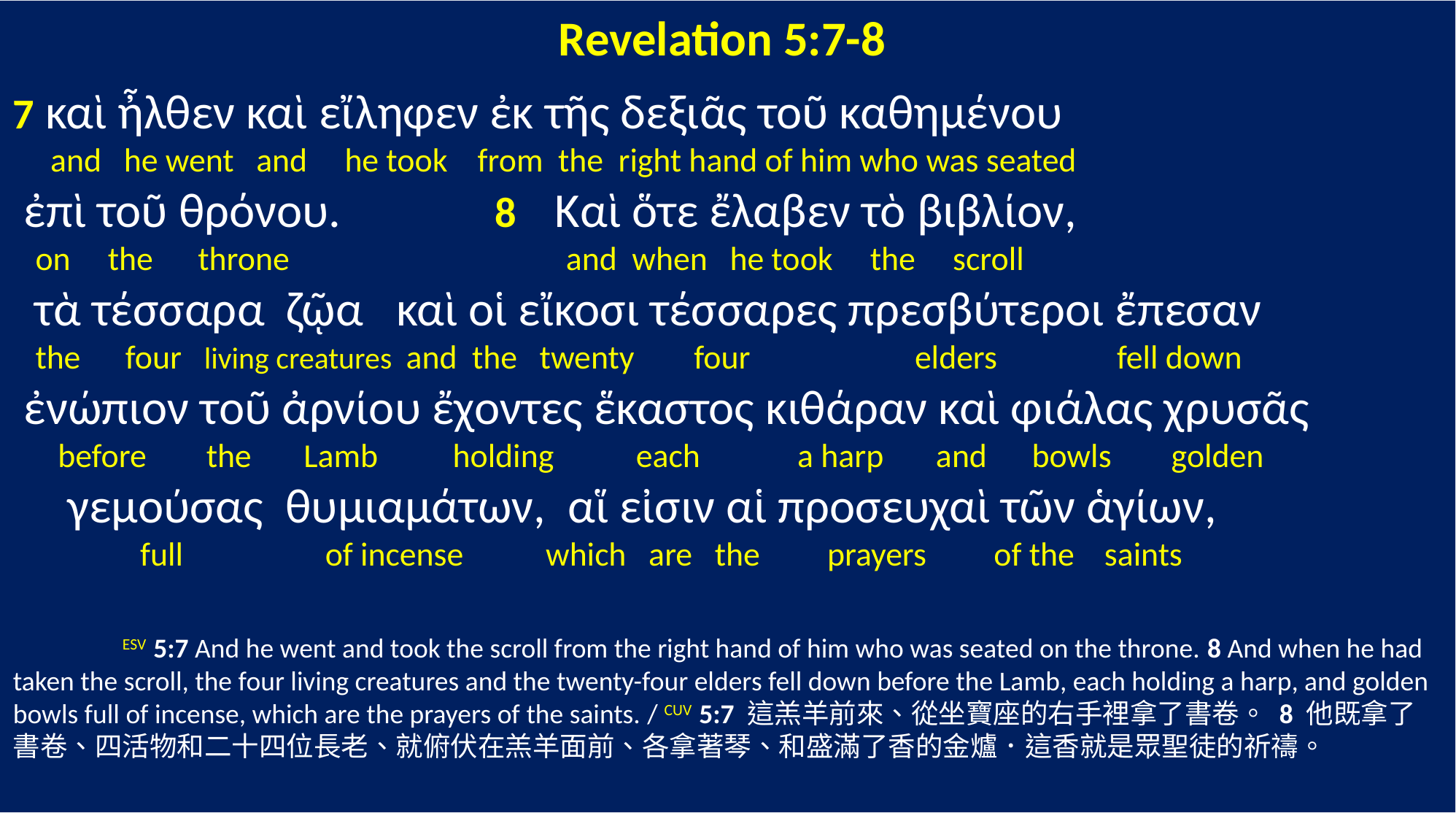

Revelation 5:7-8

7 καὶ ἦλθεν καὶ εἴληφεν ἐκ τῆς δεξιᾶς τοῦ καθημένου
     and   he went   and     he took    from  the  right hand of him who was seated
 ἐπὶ τοῦ θρόνου.              8    Καὶ ὅτε ἔλαβεν τὸ βιβλίον,
   on     the      throne                                     and  when   he took     the     scroll
  τὰ τέσσαρα  ζῷα   καὶ οἱ εἴκοσι τέσσαρες πρεσβύτεροι ἔπεσαν
   the      four   living creatures  and  the   twenty        four                      elders                fell down
 ἐνώπιον τοῦ ἀρνίου ἔχοντες ἕκαστος κιθάραν καὶ φιάλας χρυσᾶς
      before        the       Lamb          holding           each             a harp       and      bowls        golden
     γεμούσας  θυμιαμάτων,  αἵ εἰσιν αἱ προσευχαὶ τῶν ἁγίων,
                 full                   of incense           which   are   the         prayers         of the    saints

	ESV  5:7 And he went and took the scroll from the right hand of him who was seated on the throne. 8 And when he had taken the scroll, the four living creatures and the twenty-four elders fell down before the Lamb, each holding a harp, and golden bowls full of incense, which are the prayers of the saints. / CUV  5:7 這羔羊前來、從坐寶座的右手裡拿了書卷。 8 他既拿了書卷、四活物和二十四位長老、就俯伏在羔羊面前、各拿著琴、和盛滿了香的金爐．這香就是眾聖徒的祈禱。